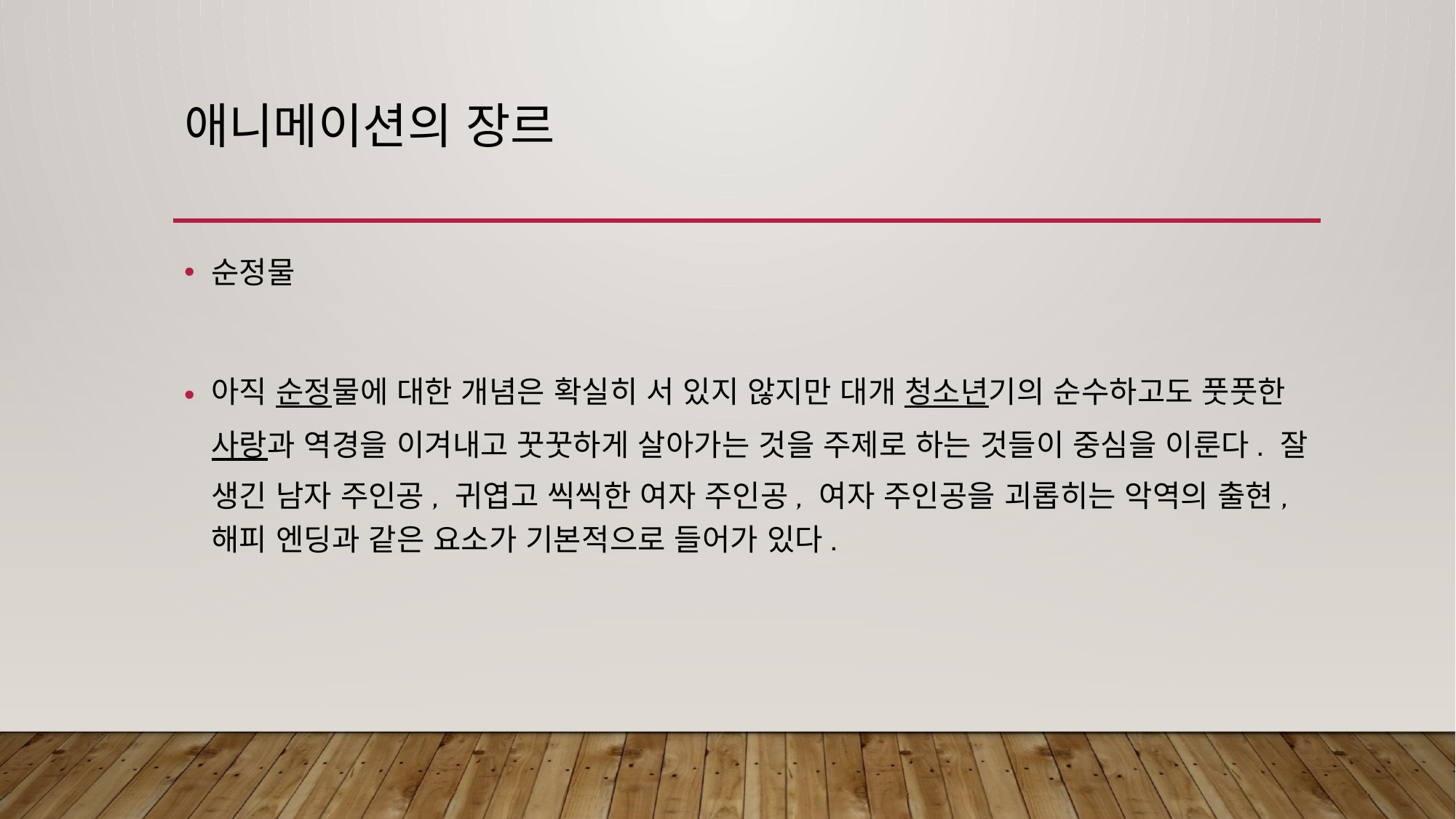

# 애니메이션의 장르
순정물

아직 순정물에 대한 개념은 확실히 서 있지 않지만 대개 청소년기의 순수하고도 풋풋한 사랑과 역경을 이겨내고 꿋꿋하게 살아가는 것을 주제로 하는 것들이 중심을 이룬다. 잘 생긴 남자 주인공, 귀엽고 씩씩한 여자 주인공, 여자 주인공을 괴롭히는 악역의 출현, 해피 엔딩과 같은 요소가 기본적으로 들어가 있다.